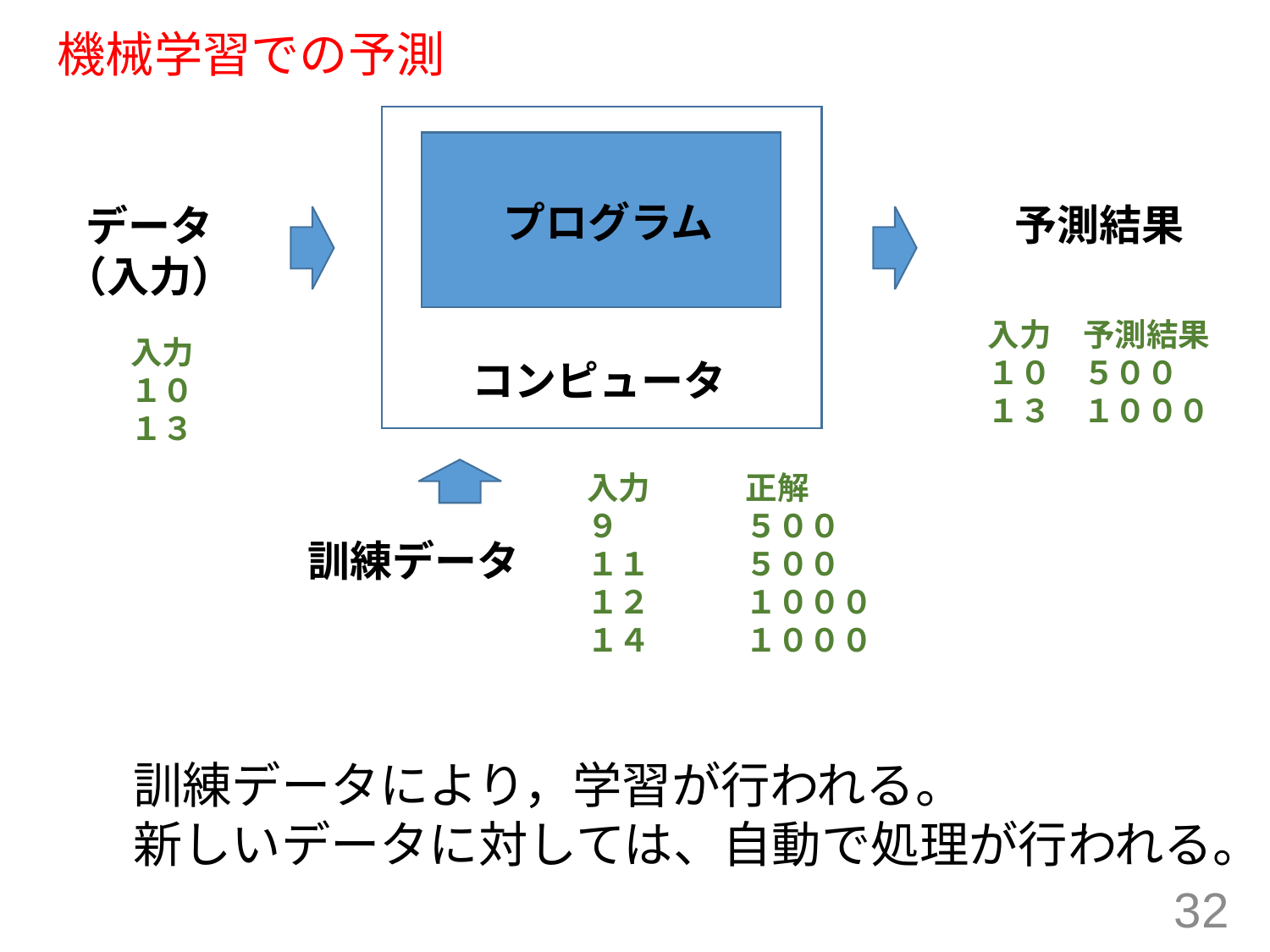

# 機械学習での予測

プログラム
予測結果
データ
（入力）

入力　予測結果
１０　５００
１３　１０００
入力
１０
１３
コンピュータ

入力　　　正解
９　　　　５００
１１　　　５００
１２　　　１０００
１４　　　１０００
訓練データ
訓練データにより，学習が行われる。
新しいデータに対しては、自動で処理が行われる。
32